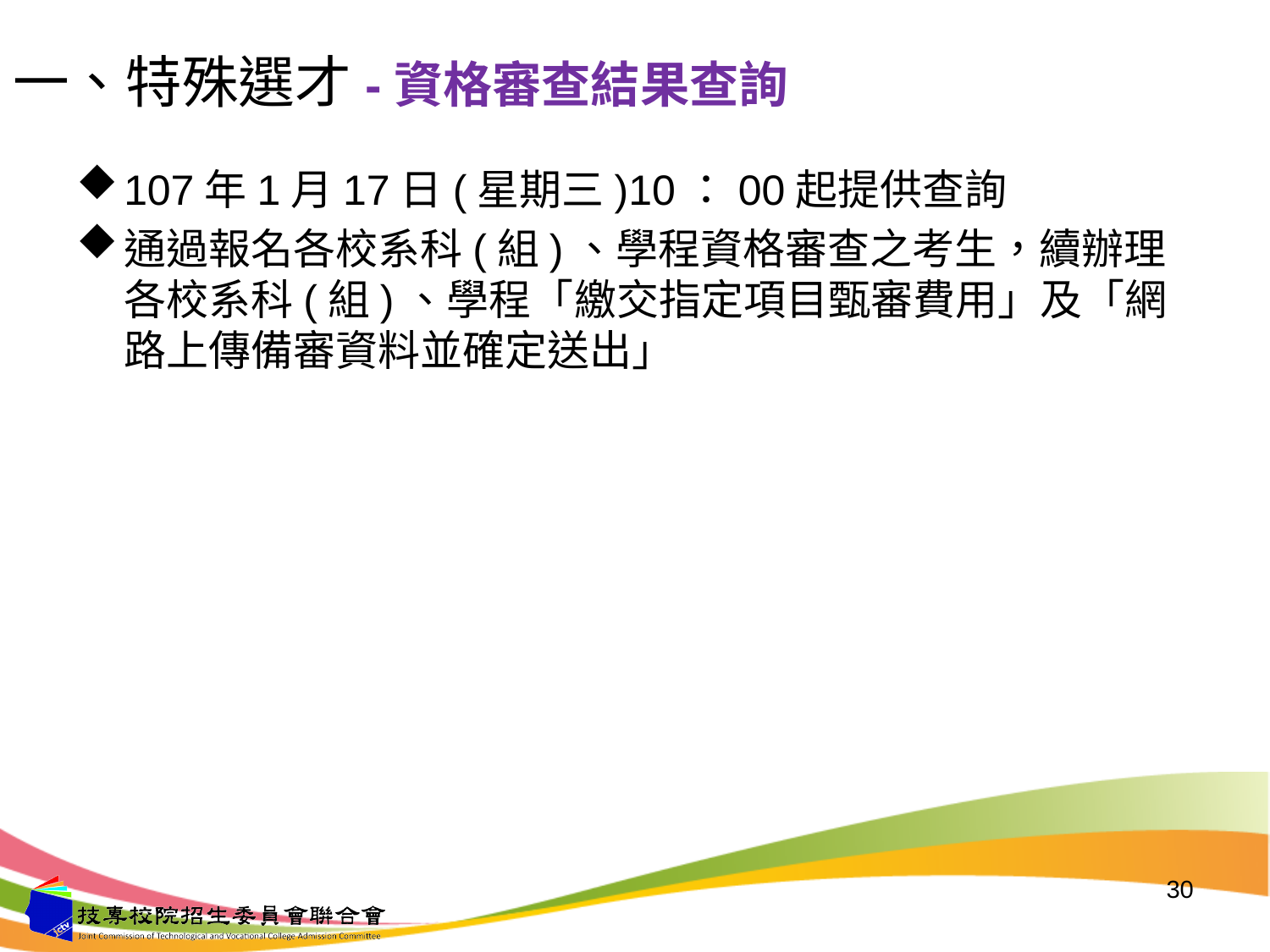

# 一、特殊選才-資格審查結果查詢
107年1月17日(星期三)10：00起提供查詢
通過報名各校系科(組)、學程資格審查之考生，續辦理各校系科(組)、學程「繳交指定項目甄審費用」及「網路上傳備審資料並確定送出」
30